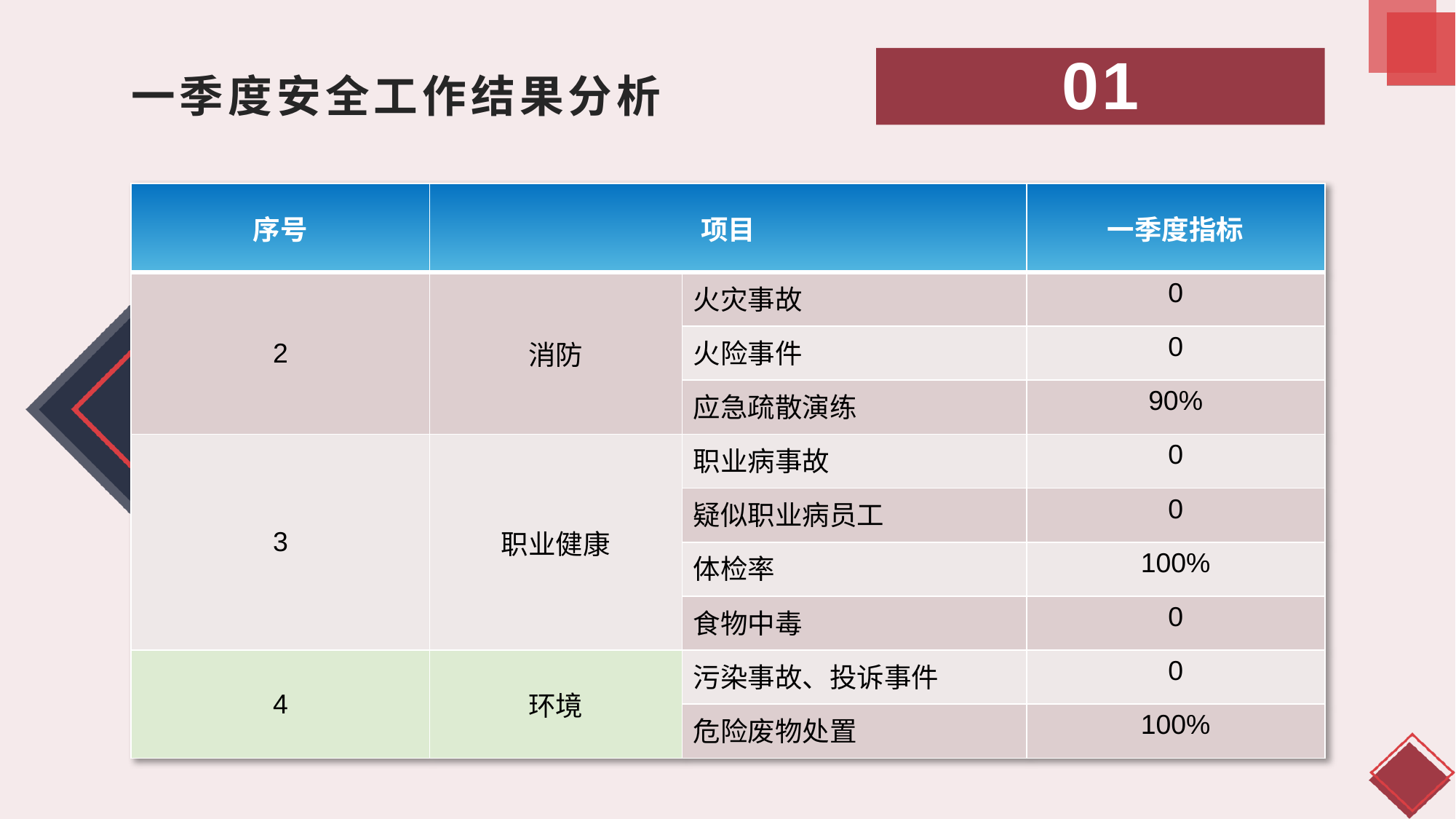

一季度安全工作结果分析
01
| 序号 | 项目 |  | 一季度指标 |
| --- | --- | --- | --- |
| 2 | 消防 | 火灾事故 | 0 |
|  |  | 火险事件 | 0 |
|  |  | 应急疏散演练 | 90% |
| 3 | 职业健康 | 职业病事故 | 0 |
|  |  | 疑似职业病员工 | 0 |
|  |  | 体检率 | 100% |
|  |  | 食物中毒 | 0 |
| 4 | 环境 | 污染事故、投诉事件 | 0 |
|  |  | 危险废物处置 | 100% |